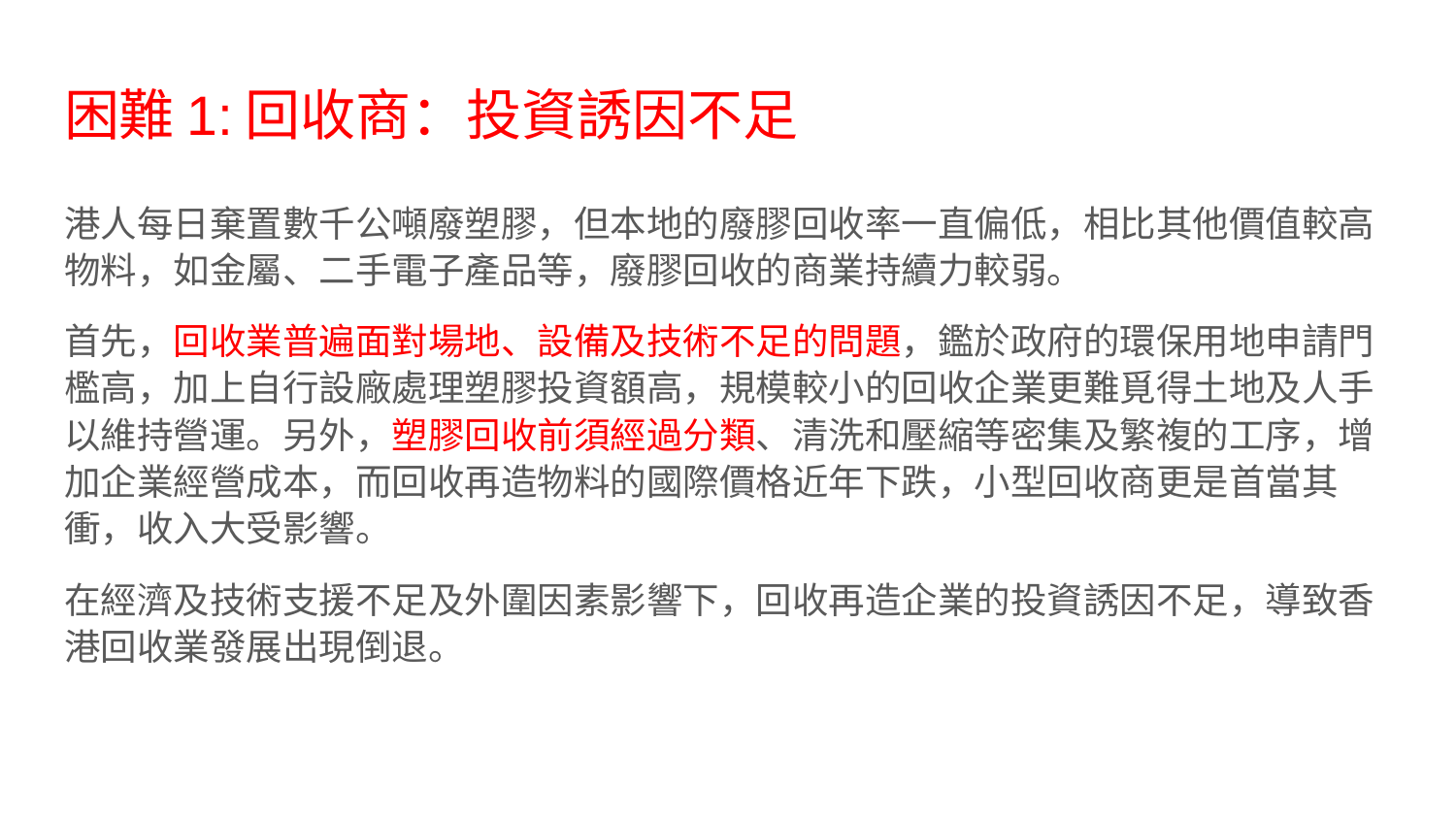

# 困難1:回收商：投資誘因不足
港人每日棄置數千公噸廢塑膠，但本地的廢膠回收率一直偏低，相比其他價值較高物料，如金屬、二手電子產品等，廢膠回收的商業持續力較弱。
首先，回收業普遍面對場地、設備及技術不足的問題，鑑於政府的環保用地申請門檻高，加上自行設廠處理塑膠投資額高，規模較小的回收企業更難覓得土地及人手以維持營運。另外，塑膠回收前須經過分類、清洗和壓縮等密集及繁複的工序，增加企業經營成本，而回收再造物料的國際價格近年下跌，小型回收商更是首當其衝，收入大受影響。
在經濟及技術支援不足及外圍因素影響下，回收再造企業的投資誘因不足，導致香港回收業發展出現倒退。